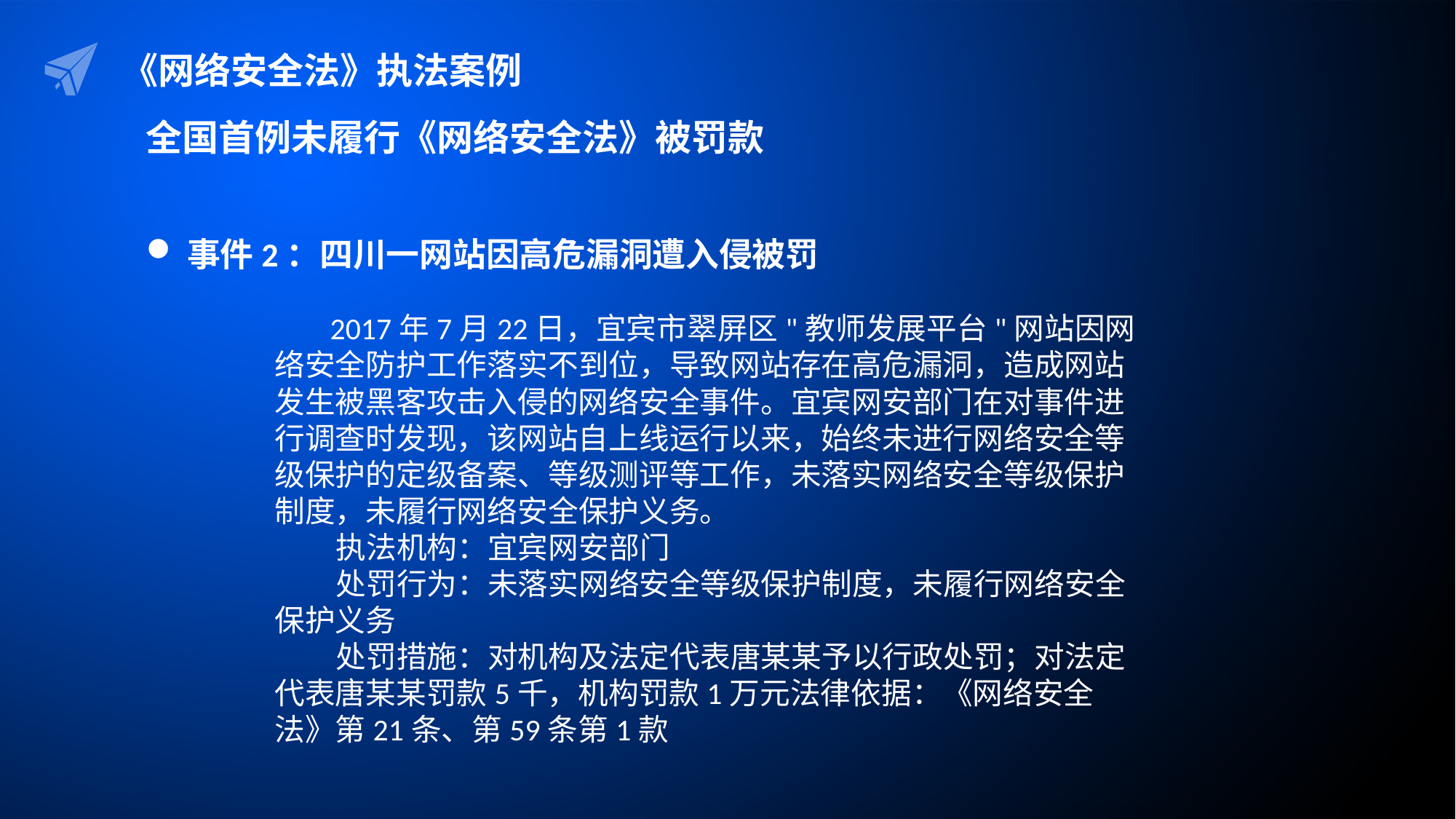

《网络安全法》执法案例

全国首例未履行《网络安全法》被罚款
事件2：四川一网站因高危漏洞遭入侵被罚
        2017年7月22日，宜宾市翠屏区"教师发展平台"网站因网络安全防护工作落实不到位，导致网站存在高危漏洞，造成网站发生被黑客攻击入侵的网络安全事件。宜宾网安部门在对事件进行调查时发现，该网站自上线运行以来，始终未进行网络安全等级保护的定级备案、等级测评等工作，未落实网络安全等级保护制度，未履行网络安全保护义务。
        执法机构：宜宾网安部门
        处罚行为：未落实网络安全等级保护制度，未履行网络安全保护义务
        处罚措施：对机构及法定代表唐某某予以行政处罚；对法定代表唐某某罚款5千，机构罚款1万元法律依据：《网络安全法》第21条、第59条第1款